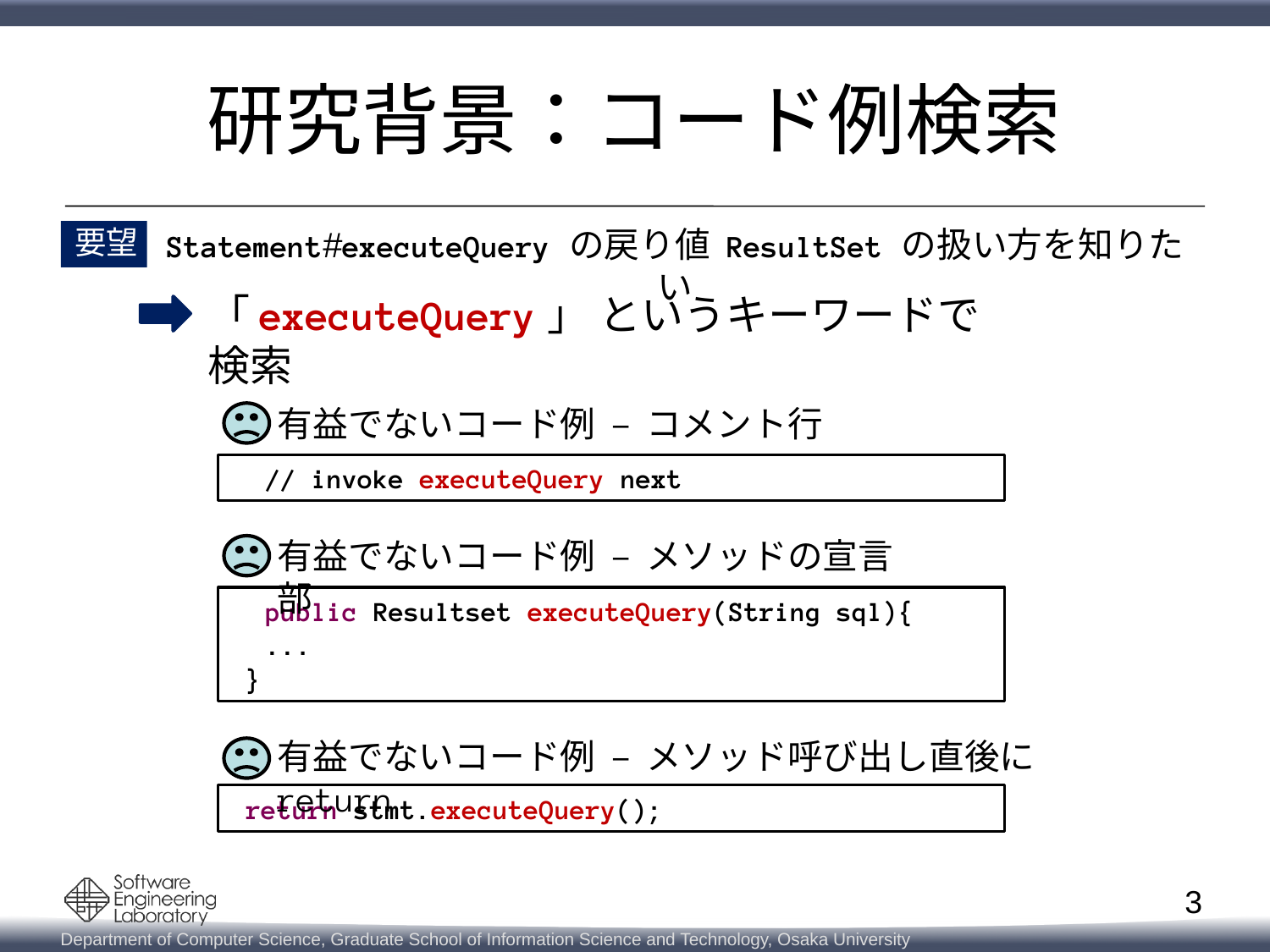

# 研究背景：コード例検索
要望
Statement#executeQuery の戻り値 ResultSet の扱い方を知りたい

「executeQuery」 というキーワードで検索

有益でないコード例  –  コメント行

　// invoke executeQuery next
有益でないコード例  –  メソッドの宣言部

　public Resultset executeQuery(String sql){
　...
 }
有益でないコード例  –  メソッド呼び出し直後に return

 return stmt.executeQuery();
3